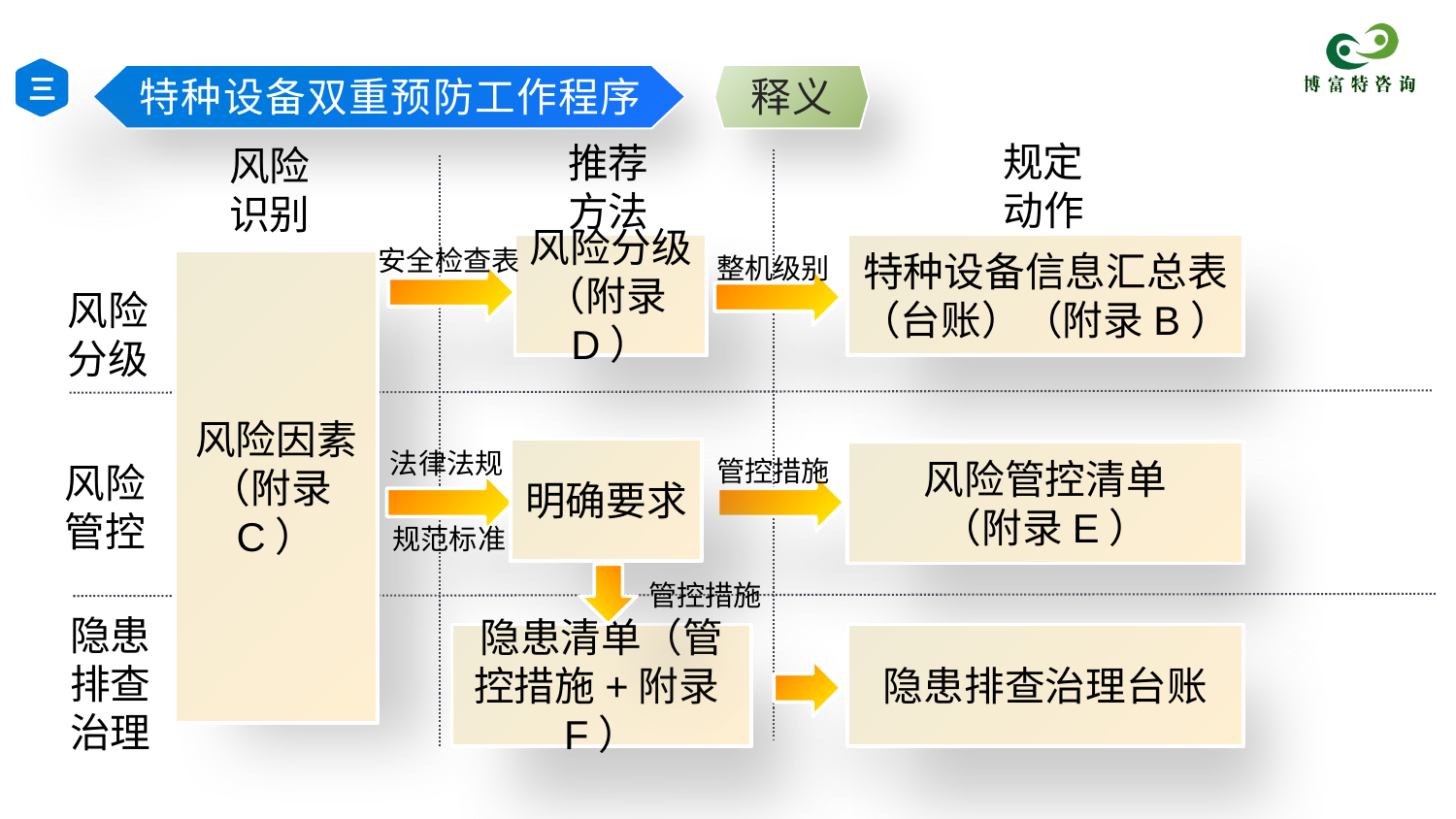

三

特种设备双重预防工作程序

释义
规定动作
推荐方法
风险识别
风险分级（附录D）
特种设备信息汇总表（台账）（附录B）
安全检查表
整机级别
风险因素
（附录C）

风险分级
法律法规
明确要求
风险管控清单
（附录E）
管控措施
风险管控

规范标准

管控措施
隐患排查治理
隐患清单（管控措施+附录F）
隐患排查治理台账

31